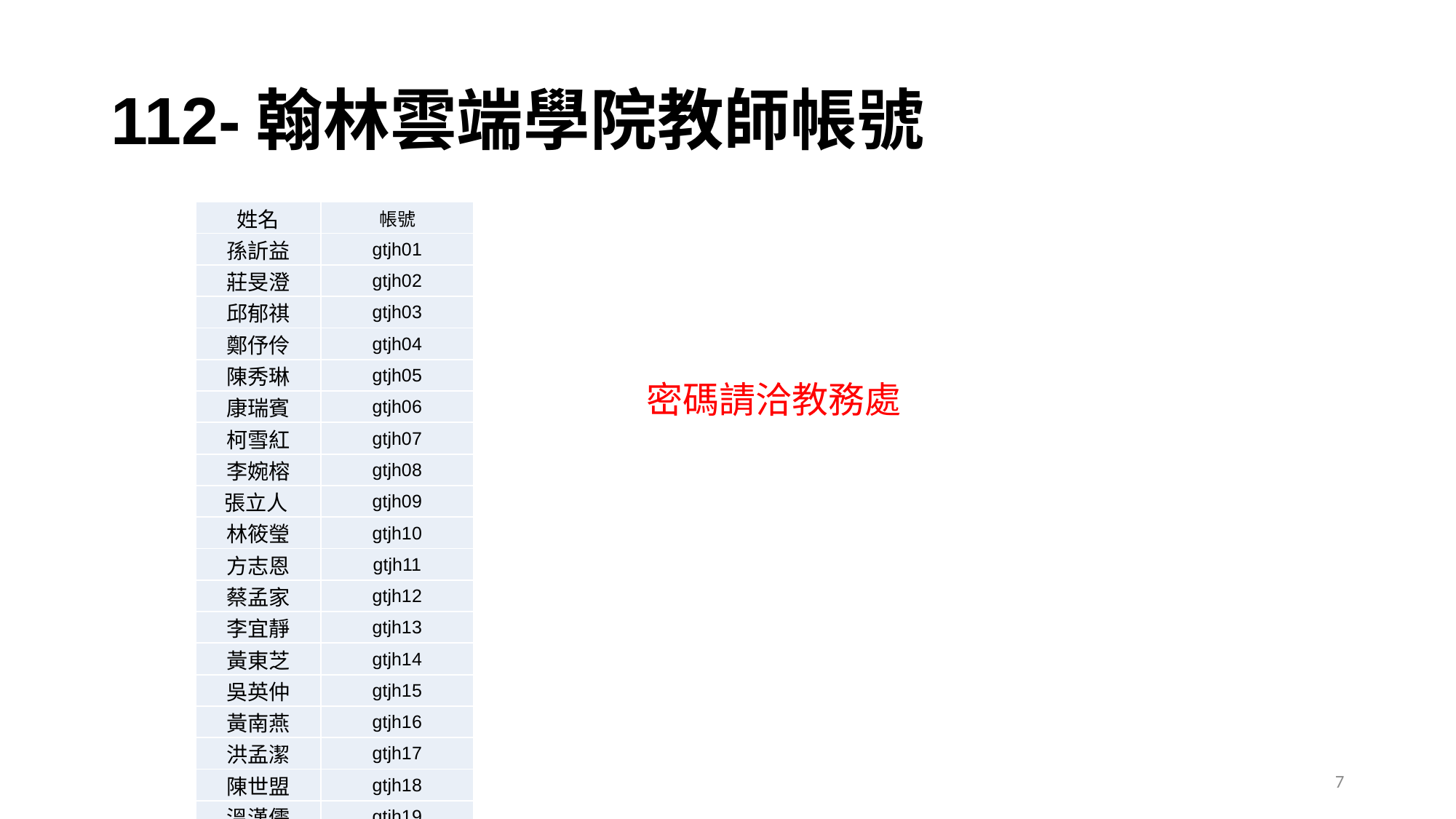

# 112-翰林雲端學院教師帳號
| 姓名 | 帳號 |
| --- | --- |
| 孫訢益 | gtjh01 |
| 莊旻澄 | gtjh02 |
| 邱郁祺 | gtjh03 |
| 鄭伃伶 | gtjh04 |
| 陳秀琳 | gtjh05 |
| 康瑞賓 | gtjh06 |
| 柯雪紅 | gtjh07 |
| 李婉榕 | gtjh08 |
| 張立人 | gtjh09 |
| 林筱瑩 | gtjh10 |
| 方志恩 | gtjh11 |
| 蔡孟家 | gtjh12 |
| 李宜靜 | gtjh13 |
| 黃東芝 | gtjh14 |
| 吳英仲 | gtjh15 |
| 黃南燕 | gtjh16 |
| 洪孟潔 | gtjh17 |
| 陳世盟 | gtjh18 |
| 溫漢儒 | gtjh19 |
| 李淑芬 | gtjh20 |
| 林宗慶 | gtjh21 |
| 陳怡君 | gtjh22 |
密碼請洽教務處
7